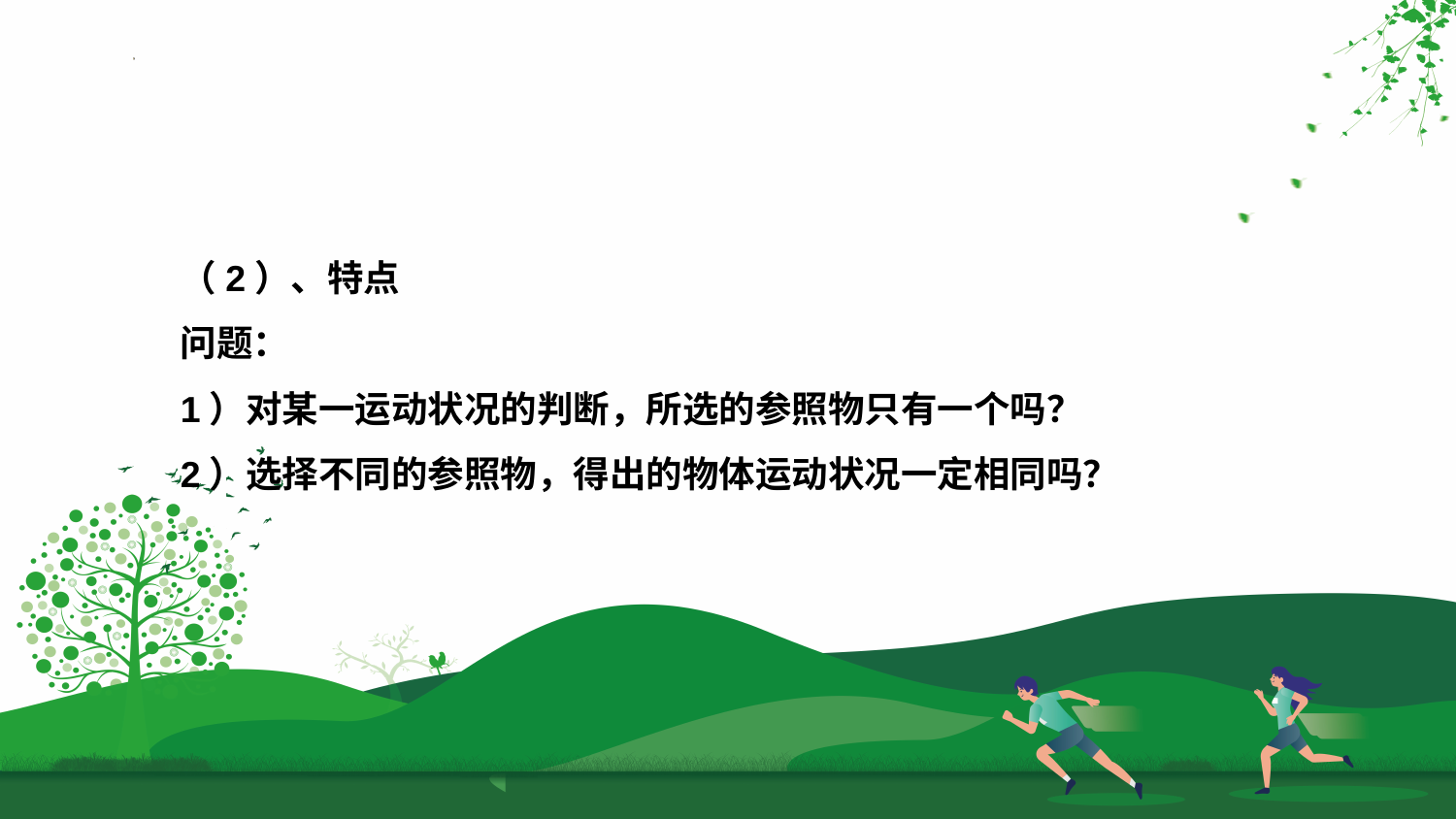

（2）、特点
问题：
1）对某一运动状况的判断，所选的参照物只有一个吗？
2）选择不同的参照物，得出的物体运动状况一定相同吗？